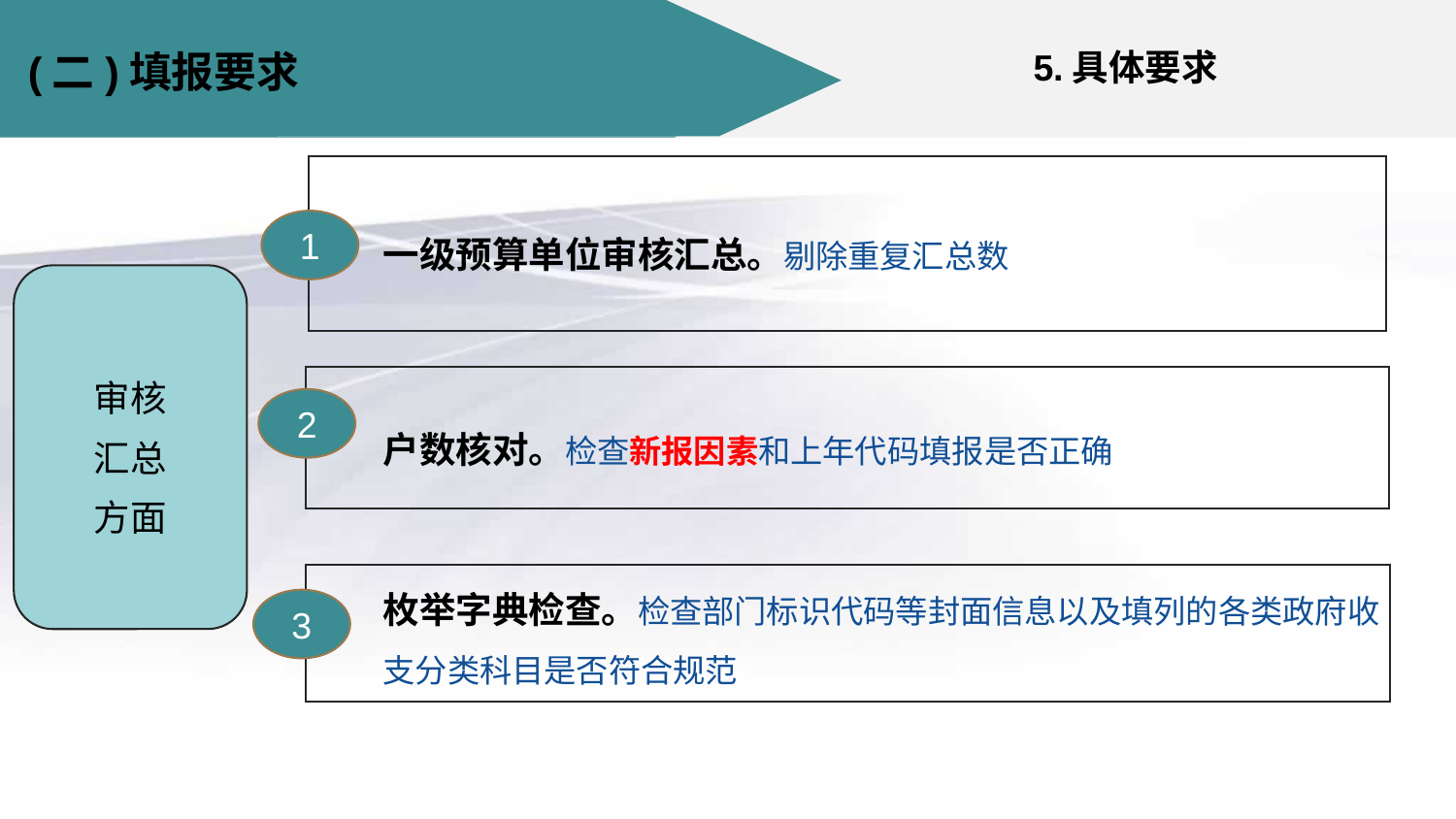

二、2021年的宏观经济形势和积极财政政策
#
(二)填报要求
5.具体要求

（二）2021年积极财政政策。

一级预算单位审核汇总。剔除重复汇总数
1

审核
汇总
方面

户数核对。检查新报因素和上年代码填报是否正确
2
枚举字典检查。检查部门标识代码等封面信息以及填列的各类政府收支分类科目是否符合规范

3